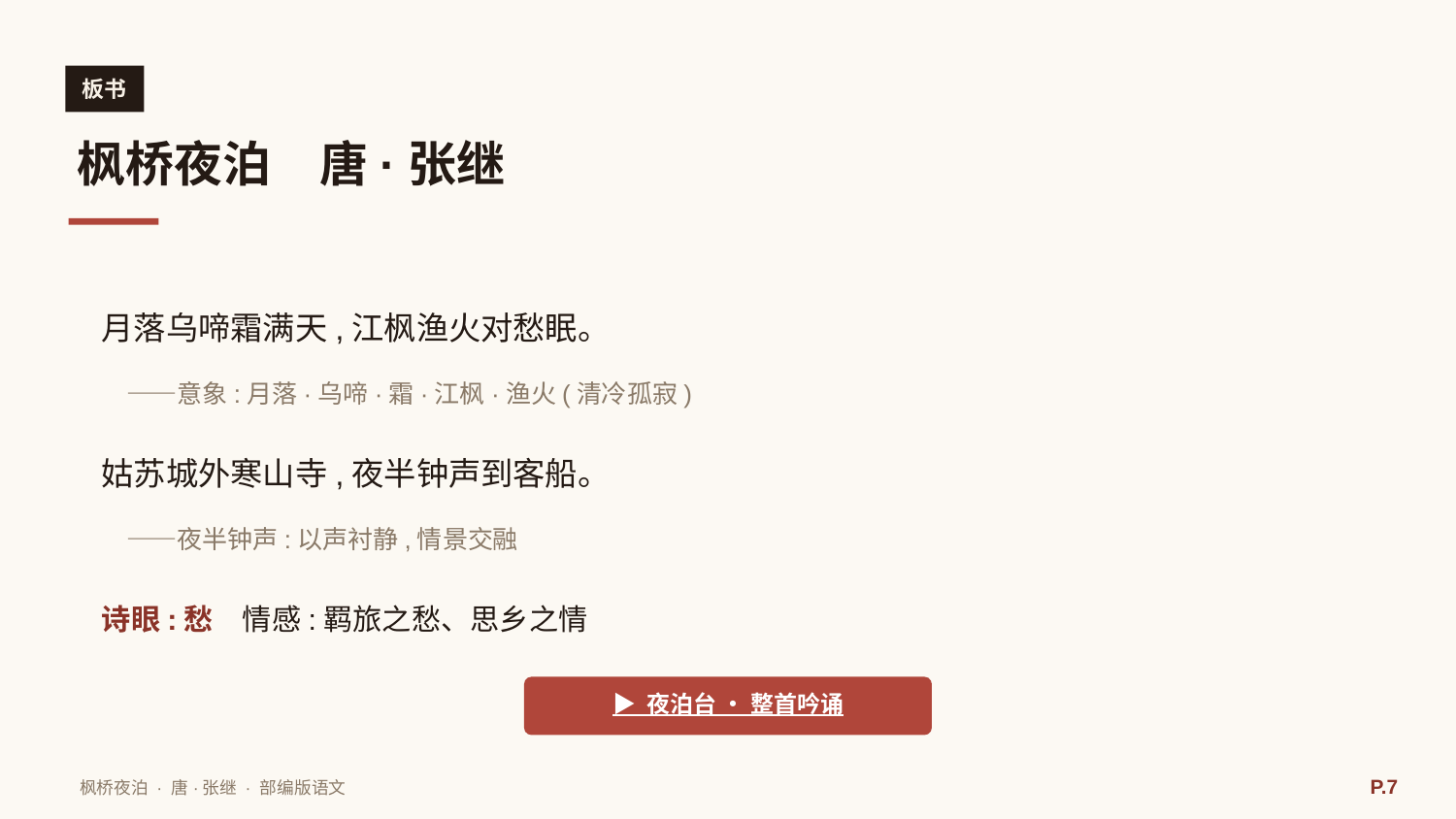

板书

枫桥夜泊　唐·张继

月落乌啼霜满天,江枫渔火对愁眠。
　——意象:月落·乌啼·霜·江枫·渔火(清冷孤寂)
姑苏城外寒山寺,夜半钟声到客船。
　——夜半钟声:以声衬静,情景交融
诗眼:愁　情感:羁旅之愁、思乡之情
▶  夜泊台 · 整首吟诵

P.7
枫桥夜泊 · 唐·张继 · 部编版语文